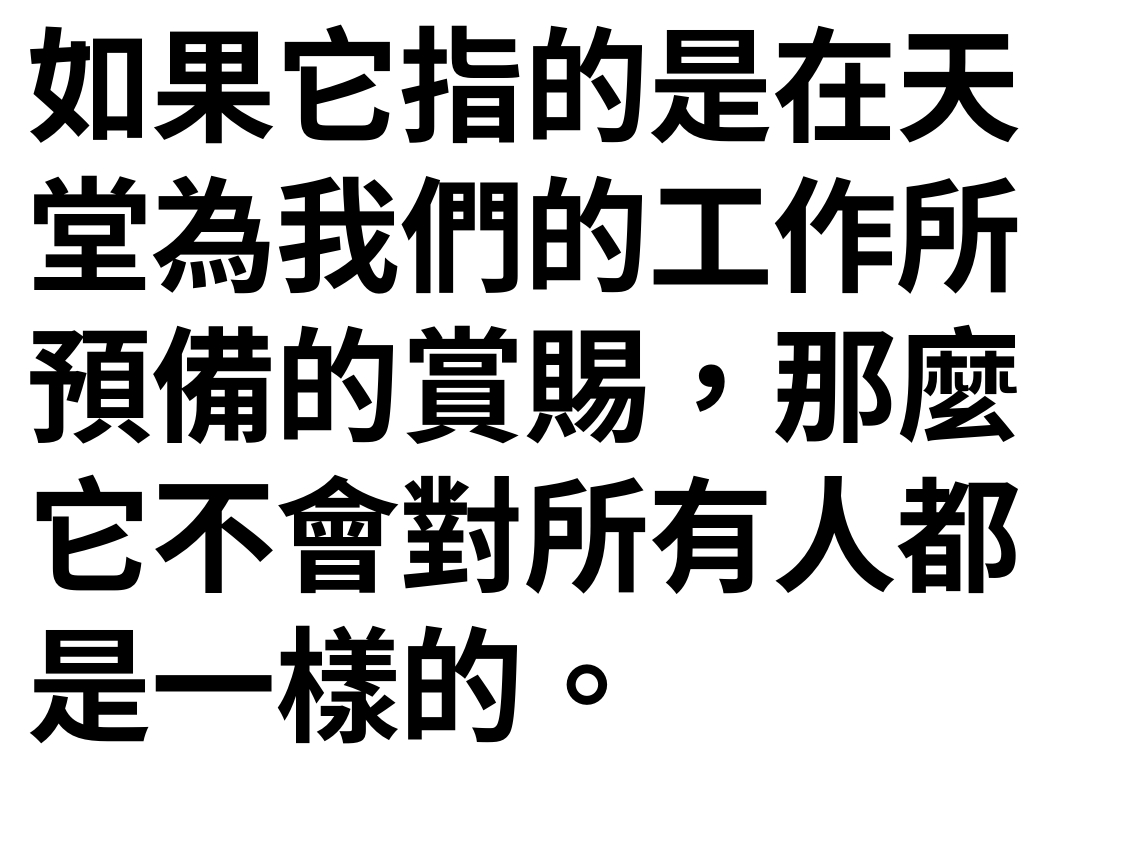

如果它指的是在天堂為我們的工作所預備的賞賜，那麼它不會對所有人都是一樣的。